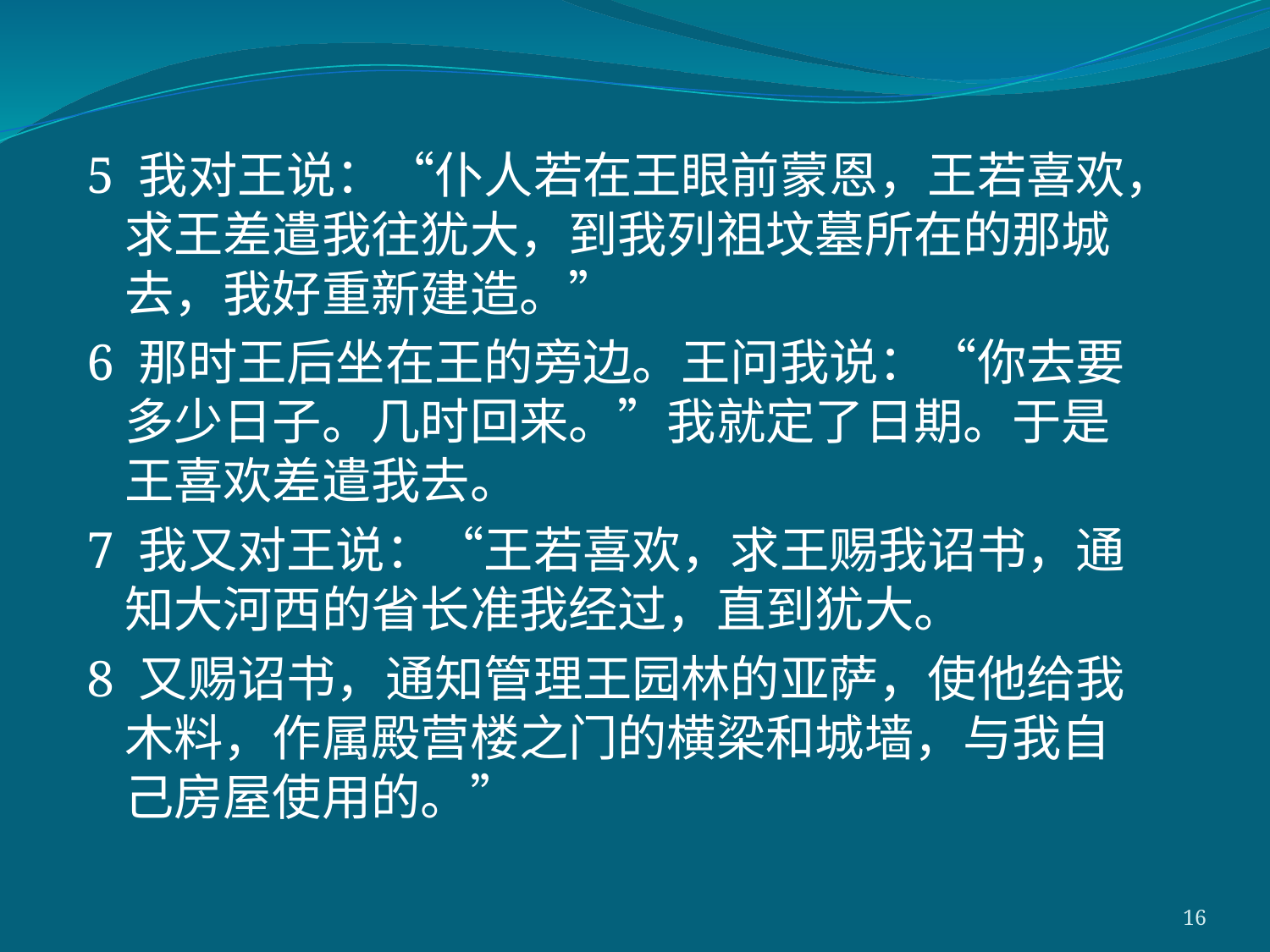

5 我对王说：“仆人若在王眼前蒙恩，王若喜欢，求王差遣我往犹大，到我列祖坟墓所在的那城去，我好重新建造。”
6 那时王后坐在王的旁边。王问我说：“你去要多少日子。几时回来。”我就定了日期。于是王喜欢差遣我去。
7 我又对王说：“王若喜欢，求王赐我诏书，通知大河西的省长准我经过，直到犹大。
8 又赐诏书，通知管理王园林的亚萨，使他给我木料，作属殿营楼之门的横梁和城墙，与我自己房屋使用的。”

16